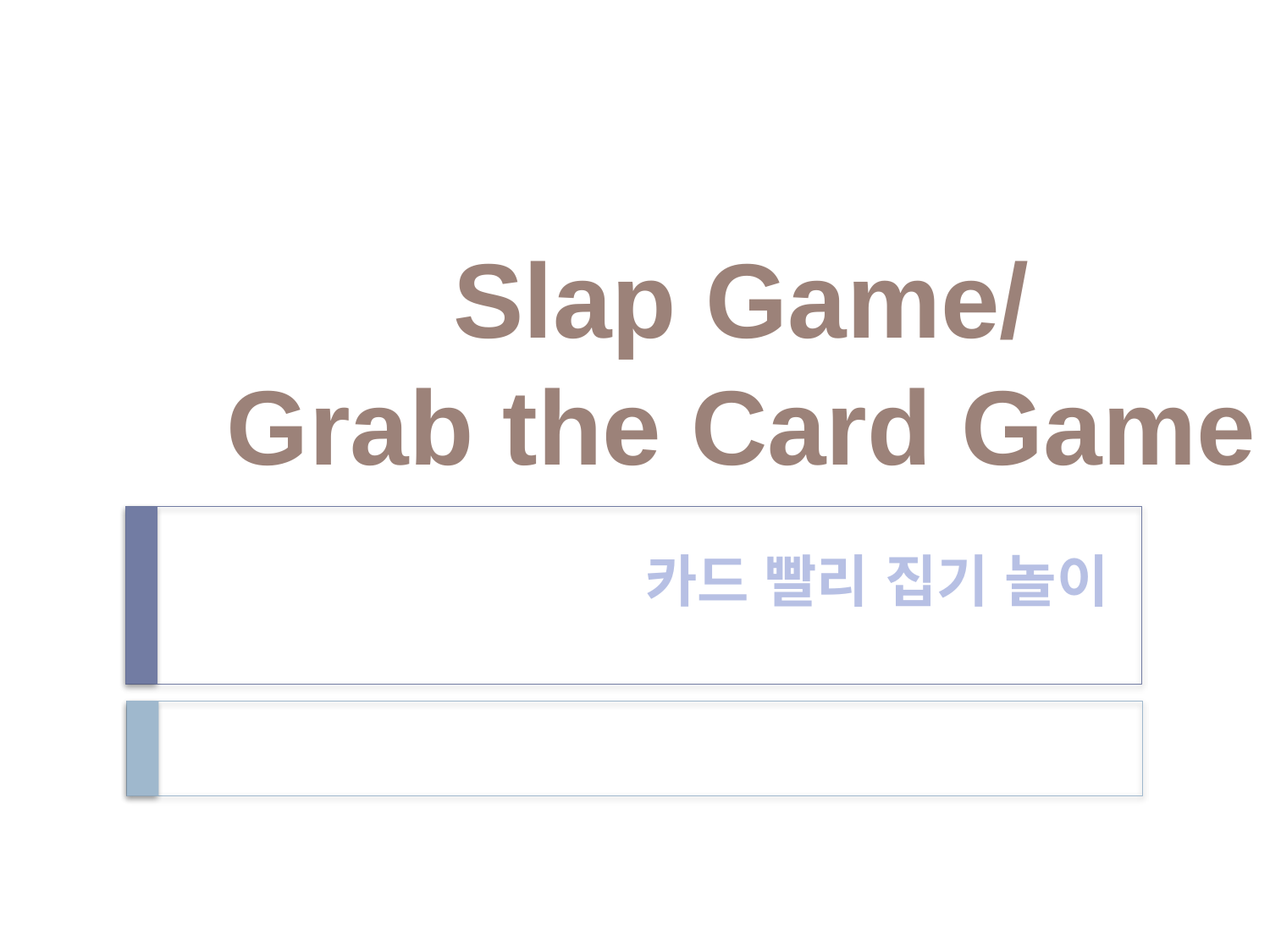

Slap Game/
Grab the Card Game
# 카드 빨리 집기 놀이